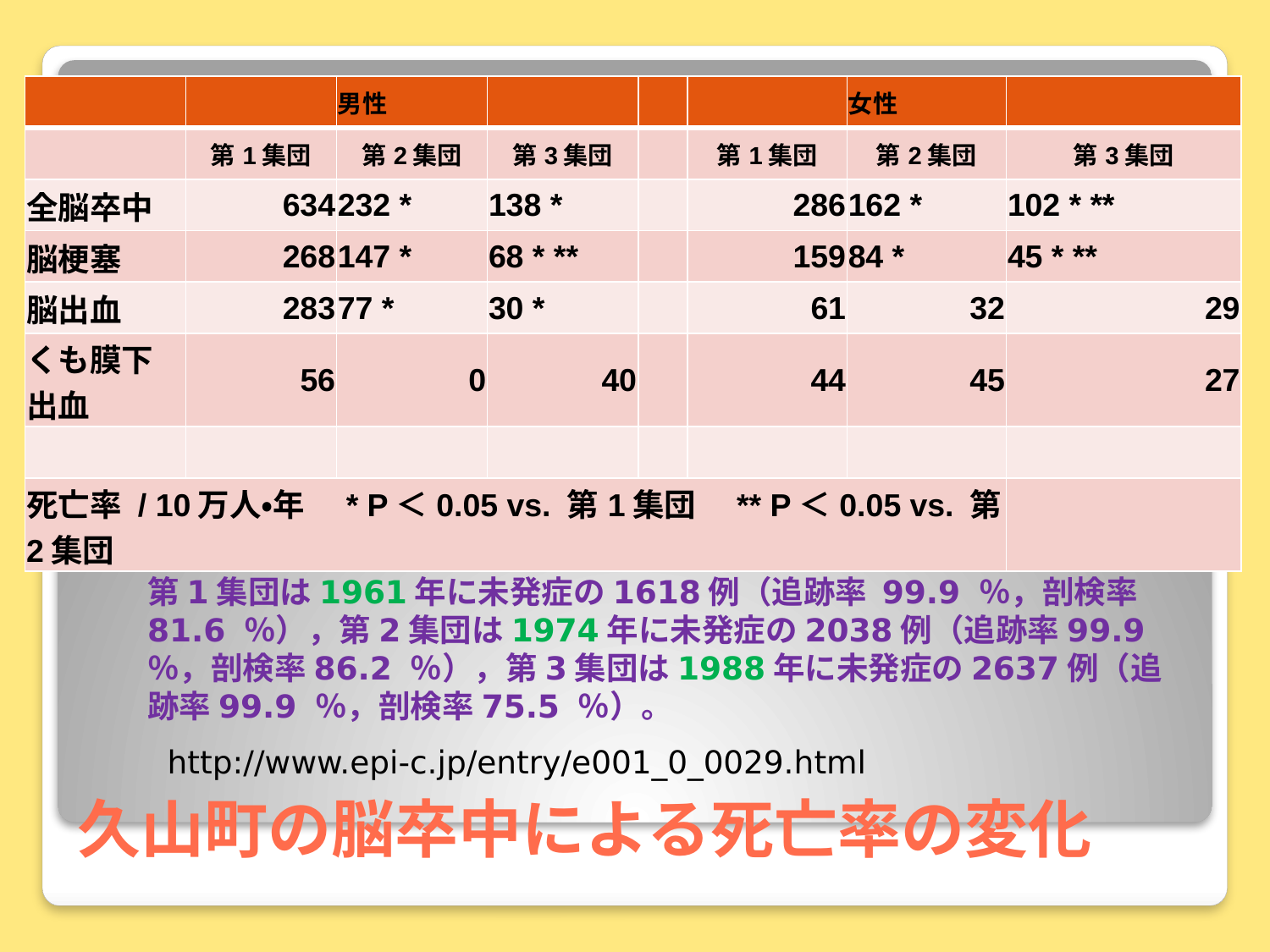

|  |  | 男性 |  |  |  | 女性 |  |
| --- | --- | --- | --- | --- | --- | --- | --- |
|  | 第1集団 | 第2集団 | 第3集団 |  | 第1集団 | 第2集団 | 第3集団 |
| 全脳卒中 | 634 | 232 \* | 138 \* |  | 286 | 162 \* | 102 \* \*\* |
| 脳梗塞 | 268 | 147 \* | 68 \* \*\* |  | 159 | 84 \* | 45 \* \*\* |
| 脳出血 | 283 | 77 \* | 30 \* |  | 61 | 32 | 29 |
| くも膜下出血 | 56 | 0 | 40 |  | 44 | 45 | 27 |
|  |  |  |  |  |  |  |  |
| 死亡率 / 10万人・年　\* P＜0.05 vs. 第1集団　\*\* P＜0.05 vs. 第2集団 |  |  |  |  |  |  |  |
第1集団は1961年に未発症の1618例（追跡率 99.9 ％，剖検率81.6 ％），第2集団は1974年に未発症の2038例（追跡率99.9 ％，剖検率86.2 ％），第3集団は1988年に未発症の2637例（追跡率99.9 ％，剖検率75.5 ％）。
# 久山町の脳卒中による死亡率の変化
http://www.epi-c.jp/entry/e001_0_0029.html